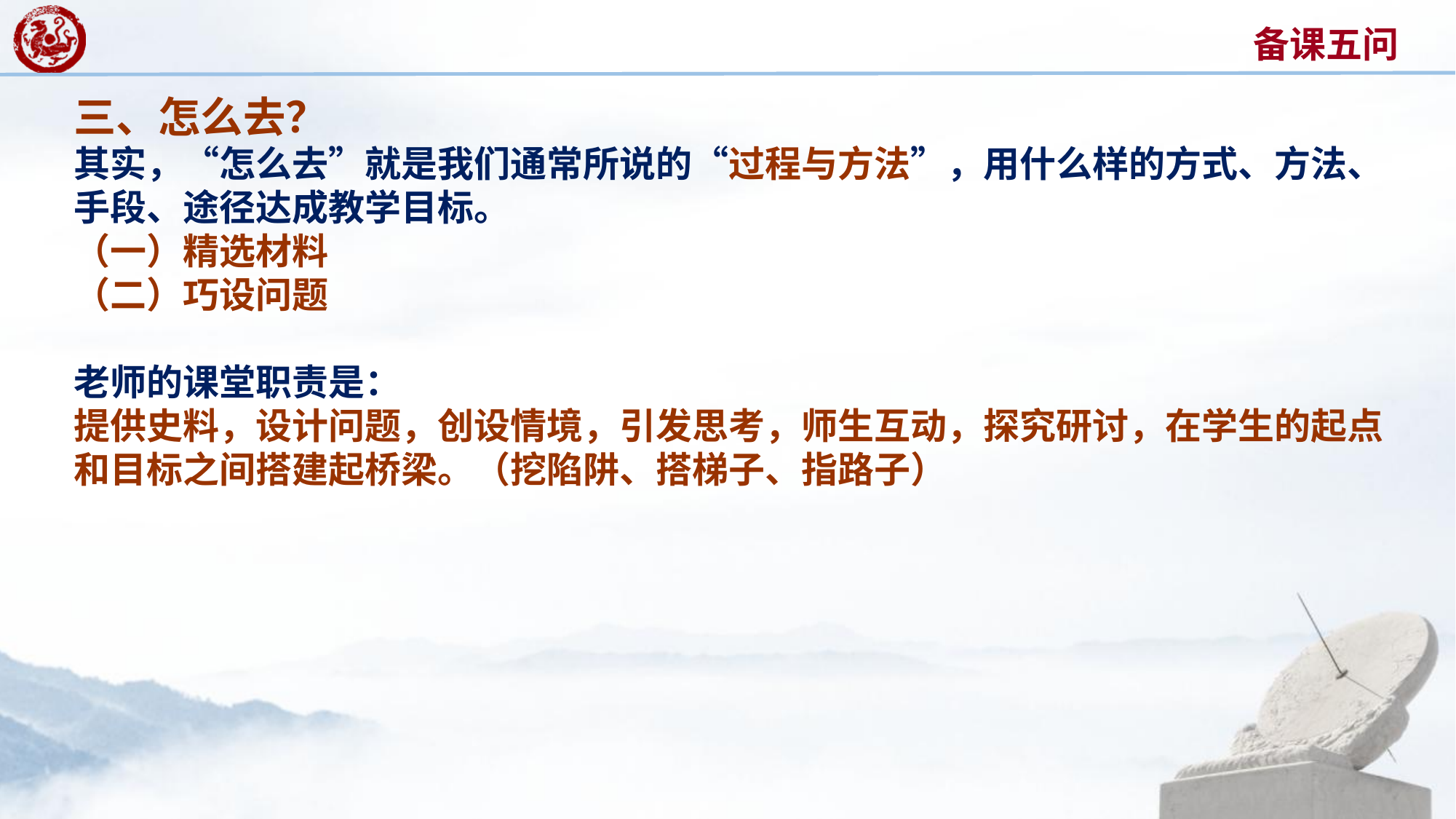

三、怎么去？
其实，“怎么去”就是我们通常所说的“过程与方法”，用什么样的方式、方法、手段、途径达成教学目标。
（一）精选材料
（二）巧设问题

老师的课堂职责是：
提供史料，设计问题，创设情境，引发思考，师生互动，探究研讨，在学生的起点和目标之间搭建起桥梁。（挖陷阱、搭梯子、指路子）